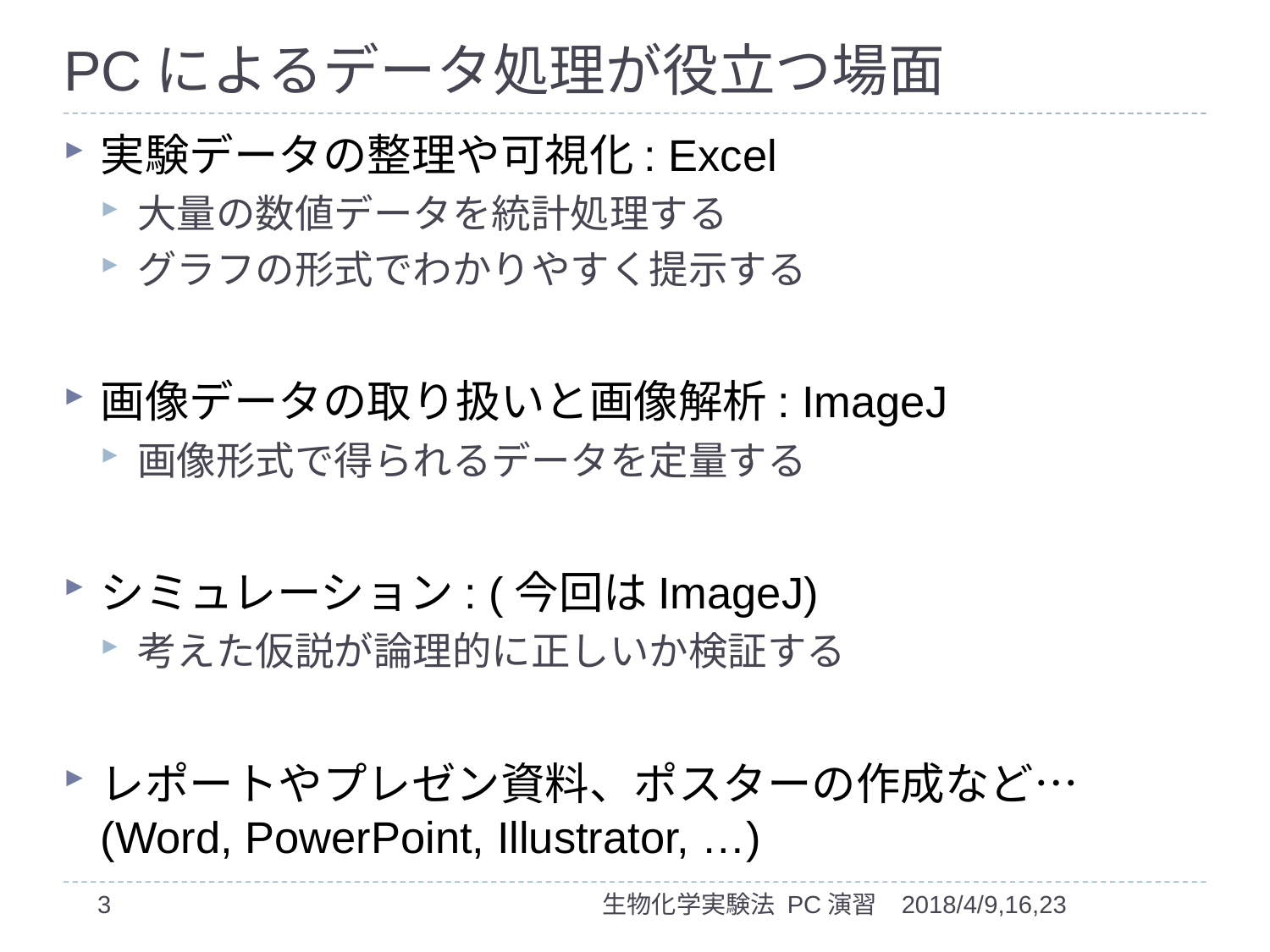

# PCによるデータ処理が役立つ場面
実験データの整理や可視化: Excel
大量の数値データを統計処理する
グラフの形式でわかりやすく提示する

画像データの取り扱いと画像解析: ImageJ
画像形式で得られるデータを定量する

シミュレーション: (今回はImageJ)
考えた仮説が論理的に正しいか検証する

レポートやプレゼン資料、ポスターの作成など…
(Word, PowerPoint, Illustrator, …)
3
生物化学実験法 PC演習
2018/4/9,16,23